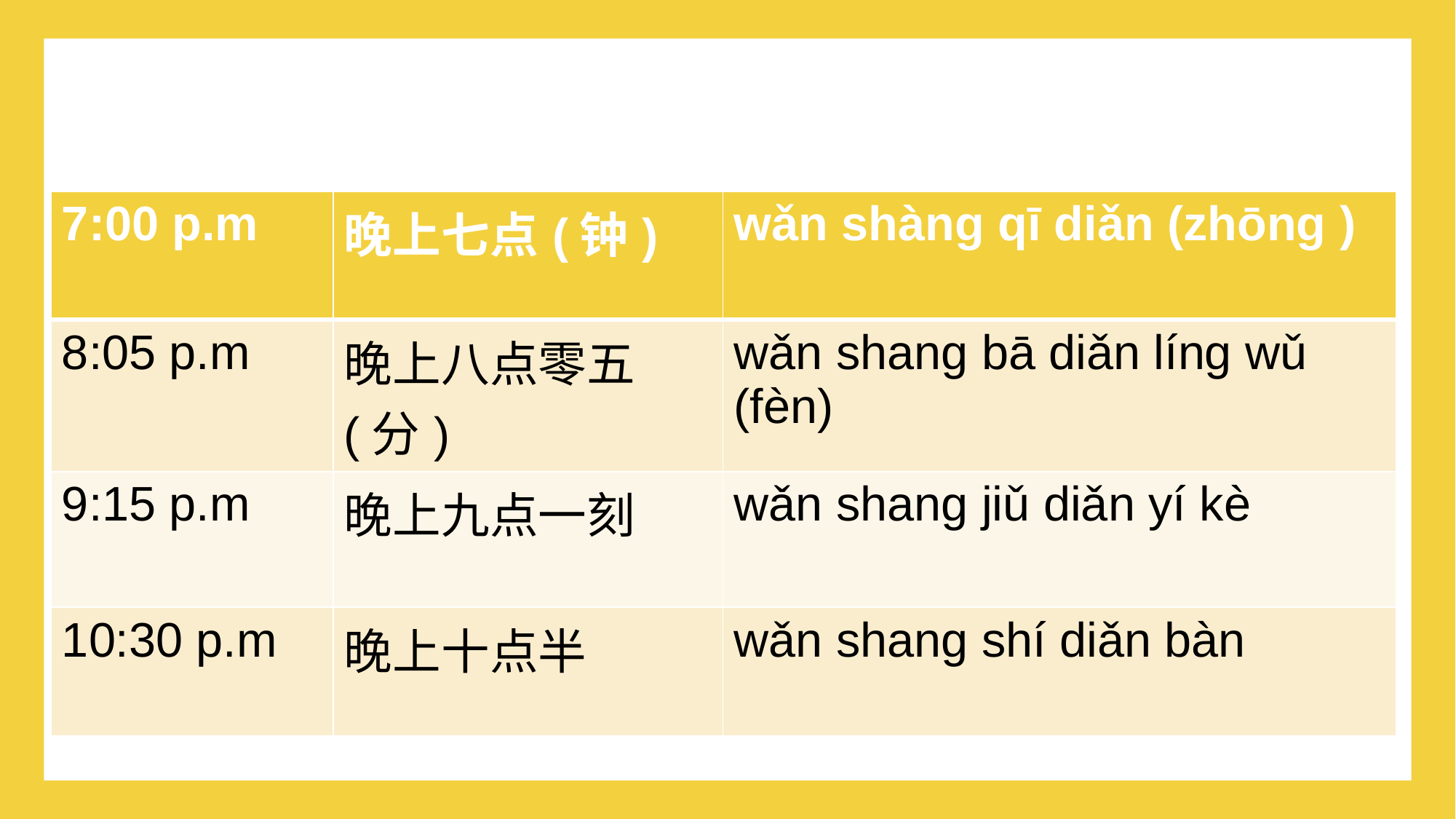

#
| 7:00 p.m | 晚上七点(钟) | wǎn shàng qī diǎn (zhōng ) |
| --- | --- | --- |
| 8:05 p.m | 晚上八点零五(分) | wǎn shang bā diǎn líng wǔ (fèn) |
| 9:15 p.m | 晚上九点一刻 | wǎn shang jiǔ diǎn yí kè |
| 10:30 p.m | 晚上十点半 | wǎn shang shí diǎn bàn |